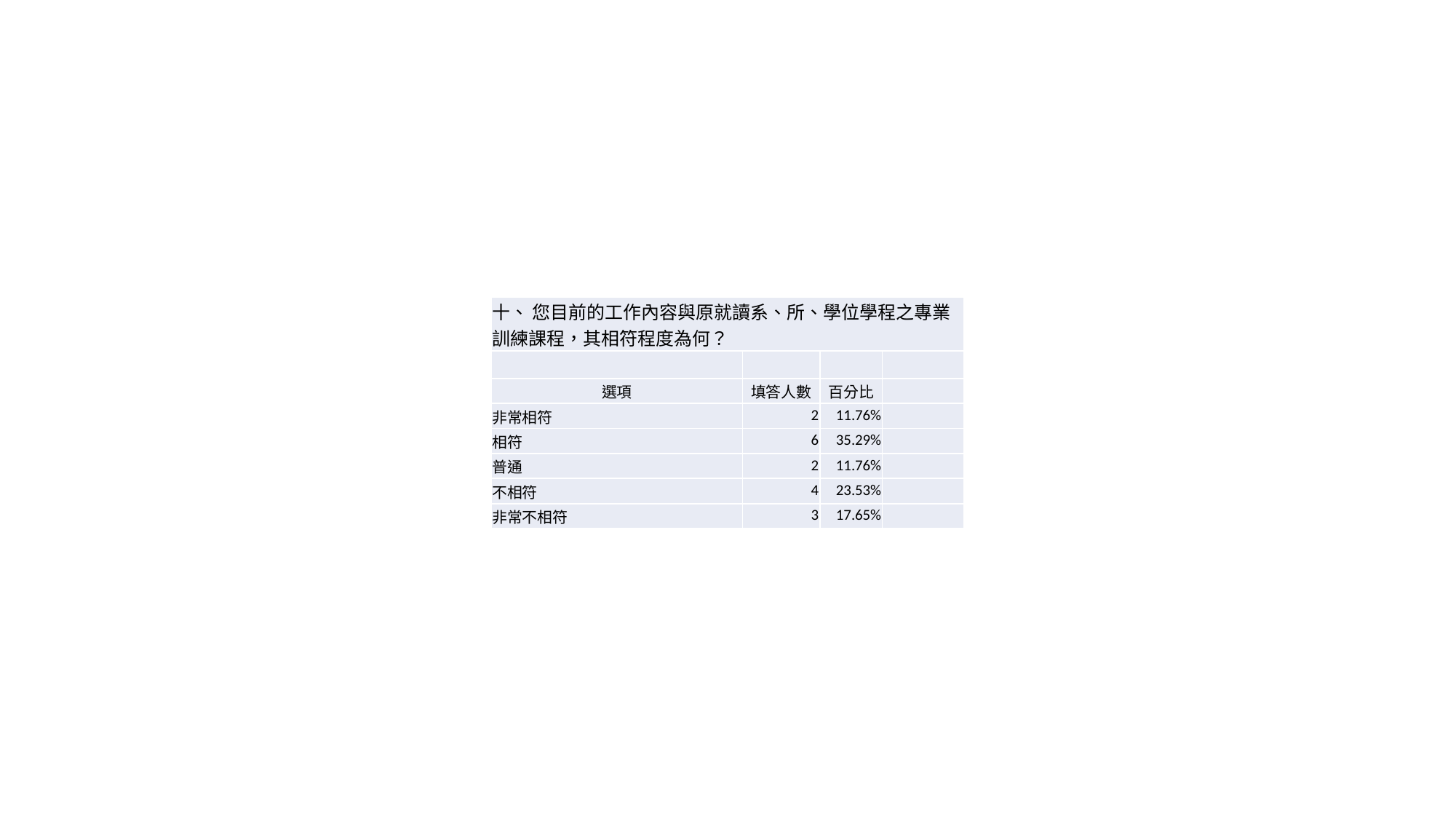

| 十、 您目前的工作內容與原就讀系、所、學位學程之專業訓練課程，其相符程度為何？ |  |  |  |
| --- | --- | --- | --- |
|  |  |  |  |
| 選項 | 填答人數 | 百分比 |  |
| 非常相符 | 2 | 11.76% |  |
| 相符 | 6 | 35.29% |  |
| 普通 | 2 | 11.76% |  |
| 不相符 | 4 | 23.53% |  |
| 非常不相符 | 3 | 17.65% |  |